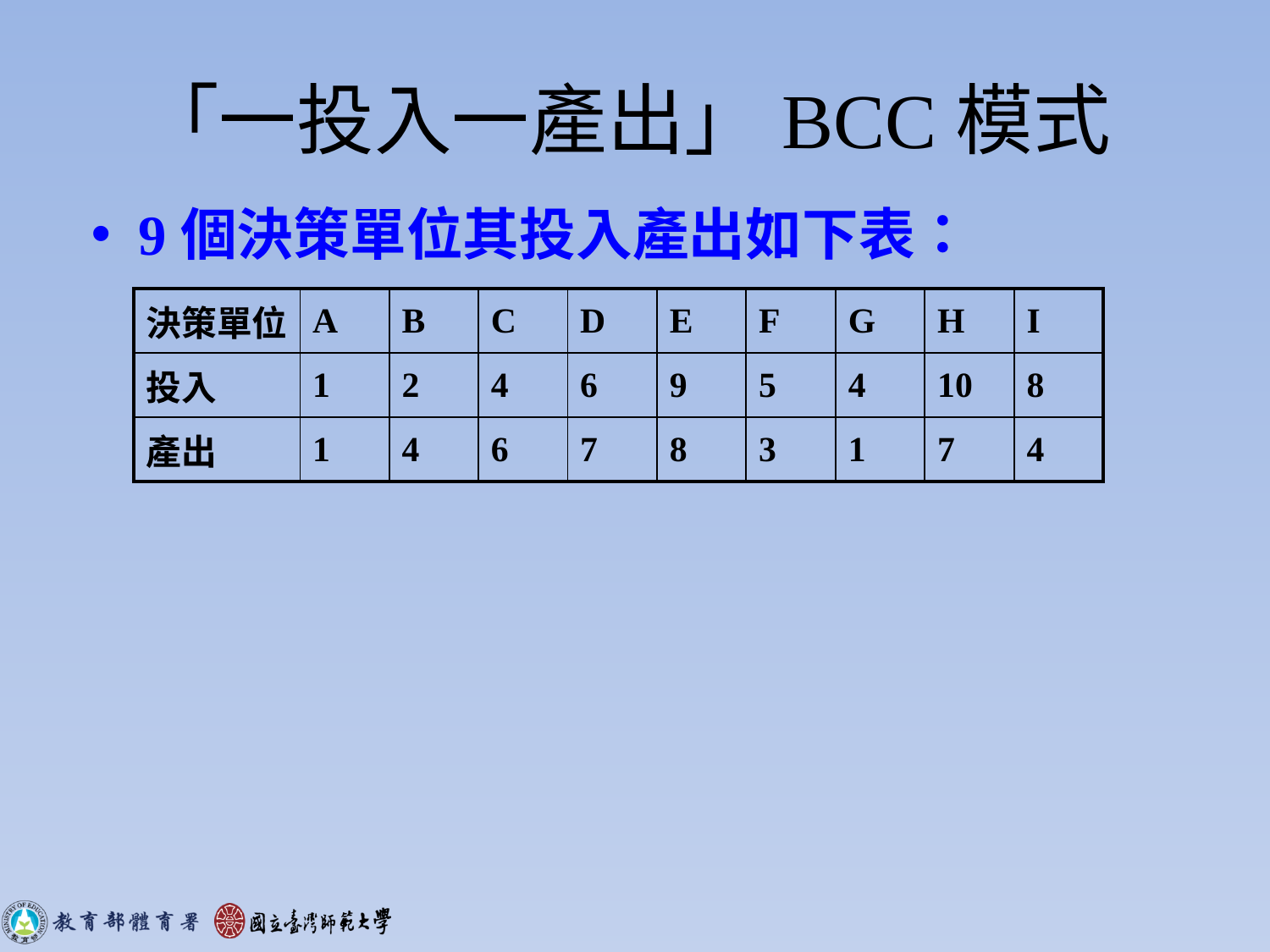

# 「一投入一產出」BCC模式
9個決策單位其投入產出如下表：
| 決策單位 | A | B | C | D | E | F | G | H | I |
| --- | --- | --- | --- | --- | --- | --- | --- | --- | --- |
| 投入 | 1 | 2 | 4 | 6 | 9 | 5 | 4 | 10 | 8 |
| 產出 | 1 | 4 | 6 | 7 | 8 | 3 | 1 | 7 | 4 |